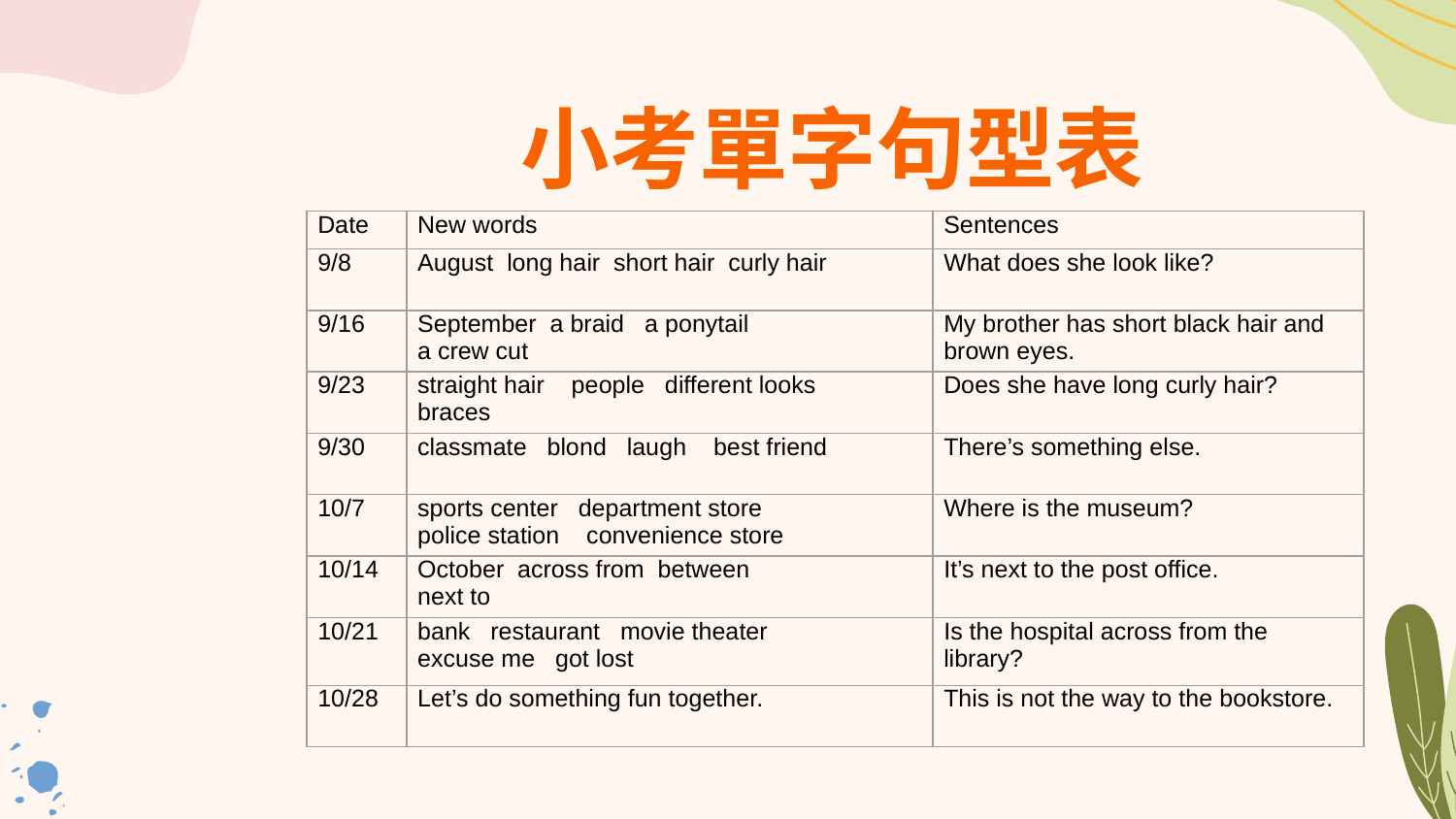

# 小考單字句型表
| Date | New words | Sentences |
| --- | --- | --- |
| 9/8 | August long hair short hair curly hair | What does she look like? |
| 9/16 | September a braid a ponytail a crew cut | My brother has short black hair and brown eyes. |
| 9/23 | straight hair people different looks braces | Does she have long curly hair? |
| 9/30 | classmate blond laugh best friend | There’s something else. |
| 10/7 | sports center department store police station convenience store | Where is the museum? |
| 10/14 | October across from between next to | It’s next to the post office. |
| 10/21 | bank restaurant movie theater excuse me got lost | Is the hospital across from the library? |
| 10/28 | Let’s do something fun together. | This is not the way to the bookstore. |